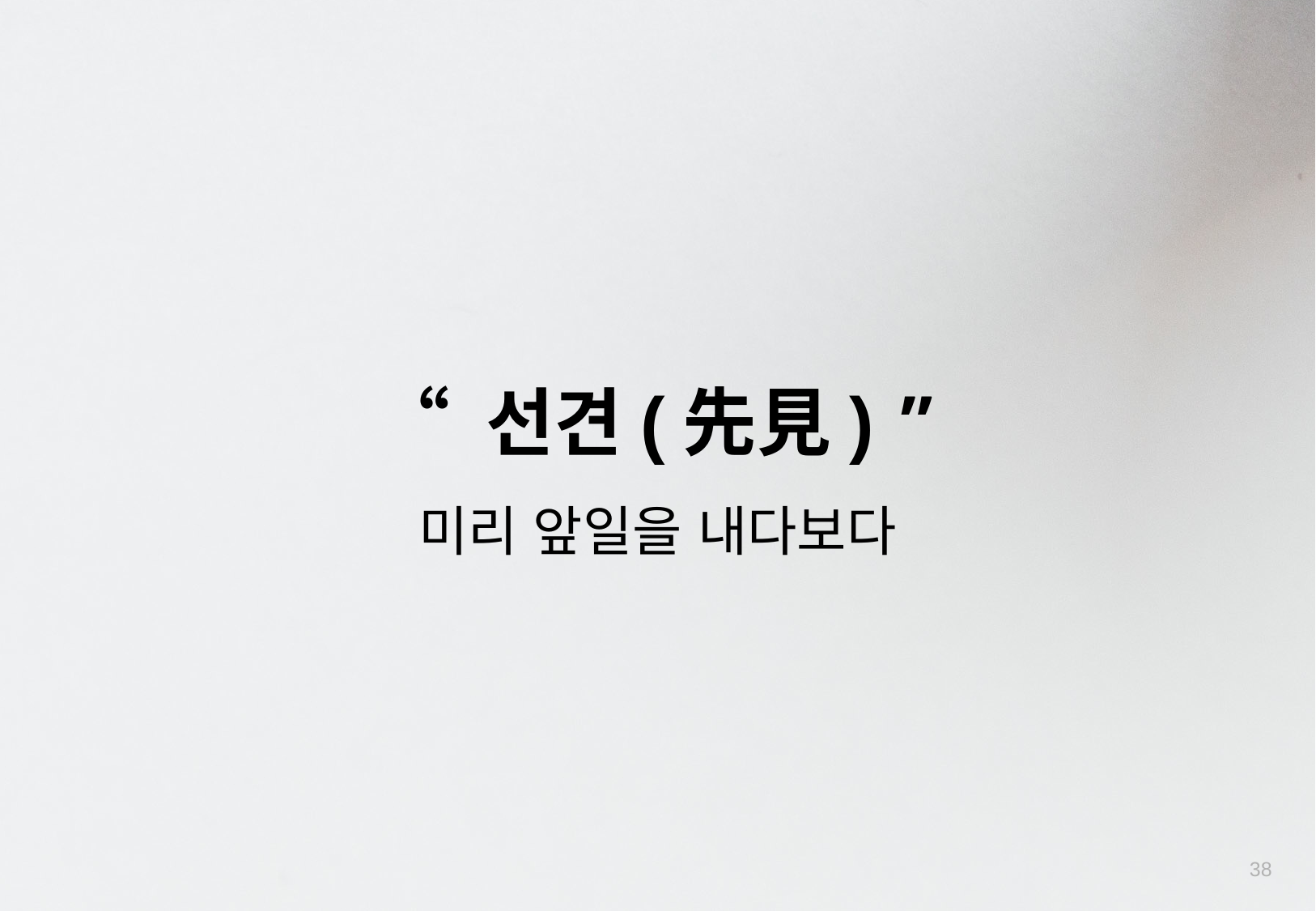

“ 선견(先見) ”
미리 앞일을 내다보다
38